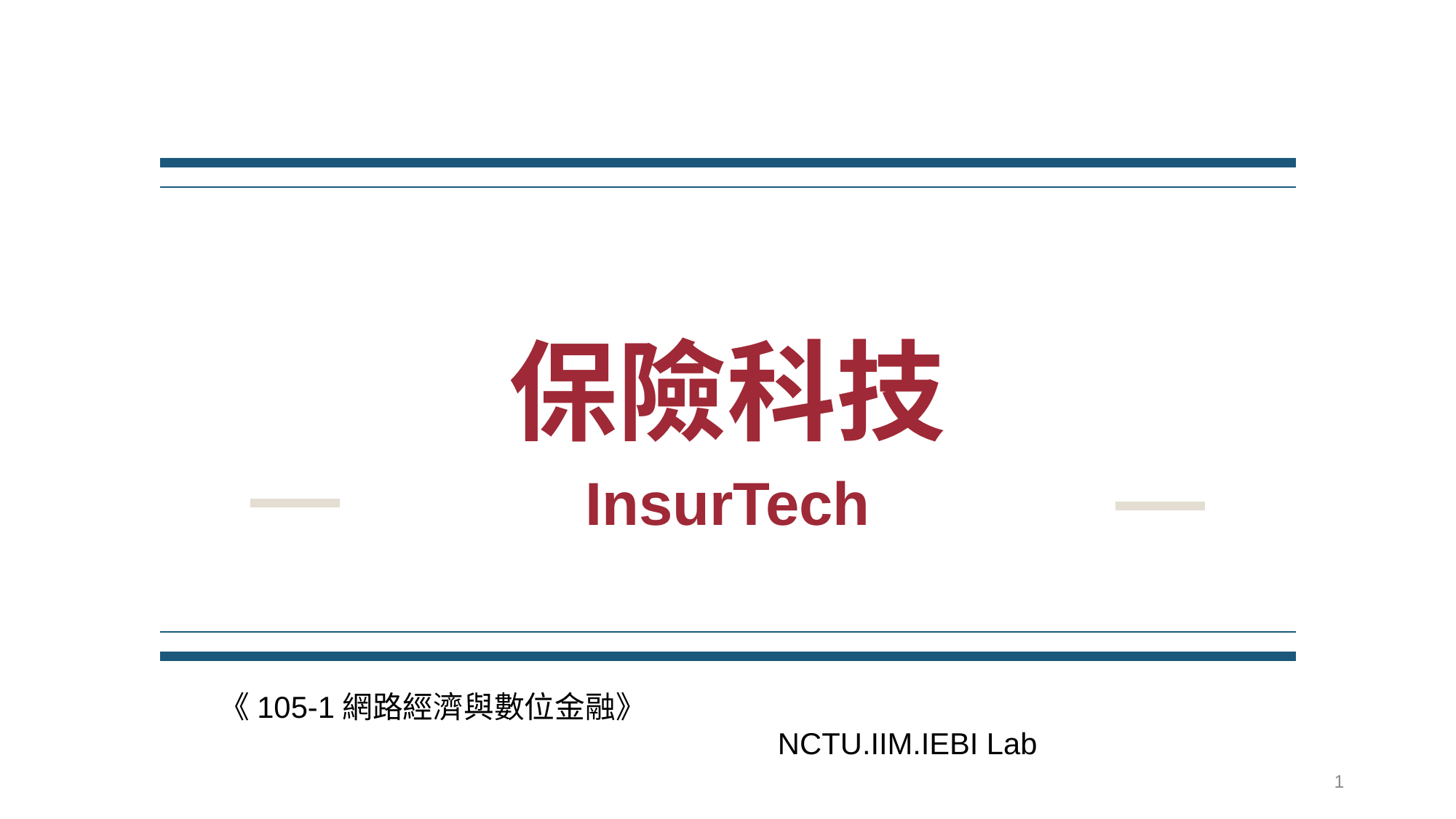

# 保險科技
InsurTech
《105-1網路經濟與數位金融》                                                                                                                                             NCTU.IIM.IEBI Lab
1